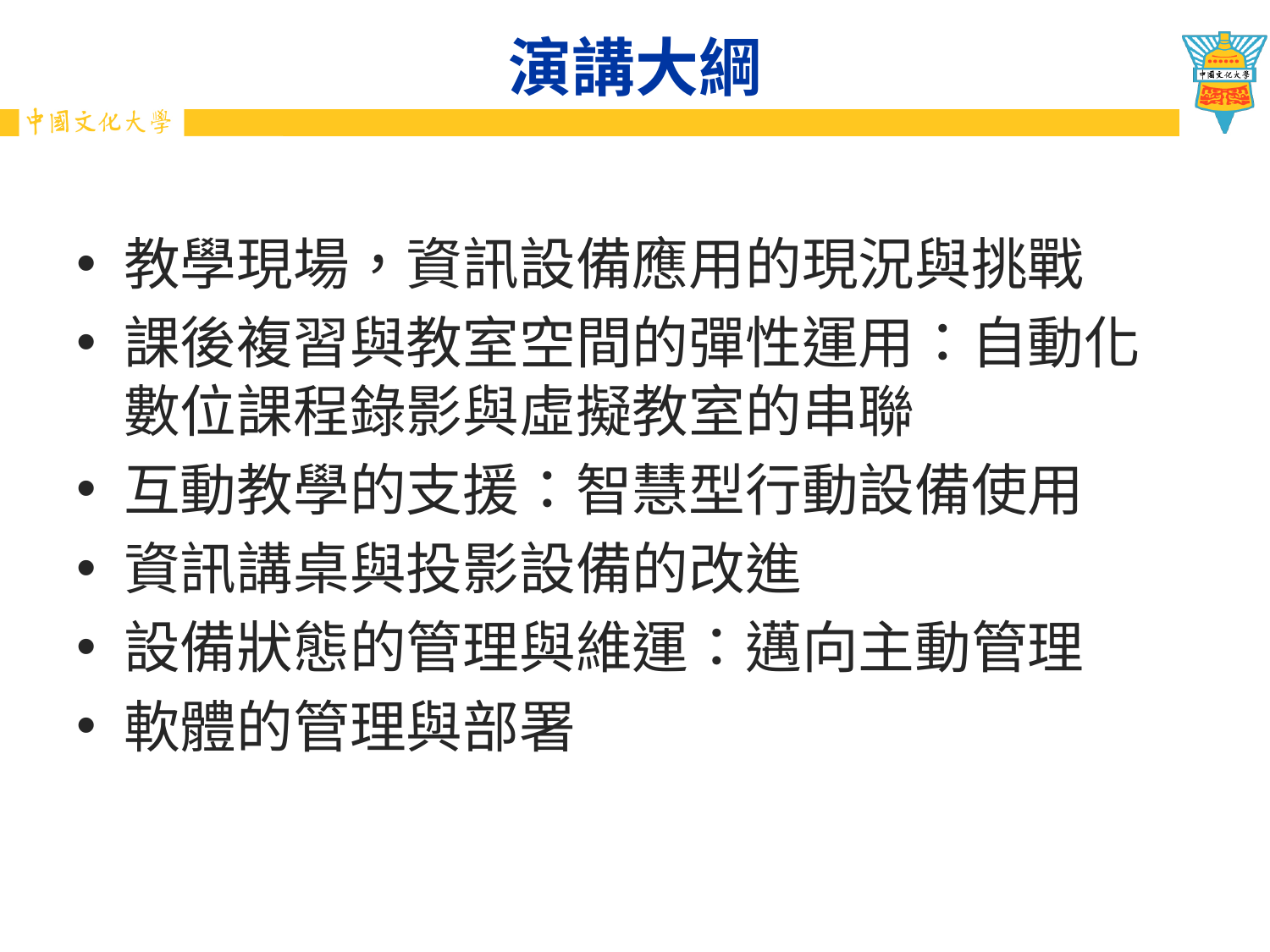

# 演講大綱
教學現場，資訊設備應用的現況與挑戰
課後複習與教室空間的彈性運用：自動化數位課程錄影與虛擬教室的串聯
互動教學的支援：智慧型行動設備使用
資訊講桌與投影設備的改進
設備狀態的管理與維運：邁向主動管理
軟體的管理與部署